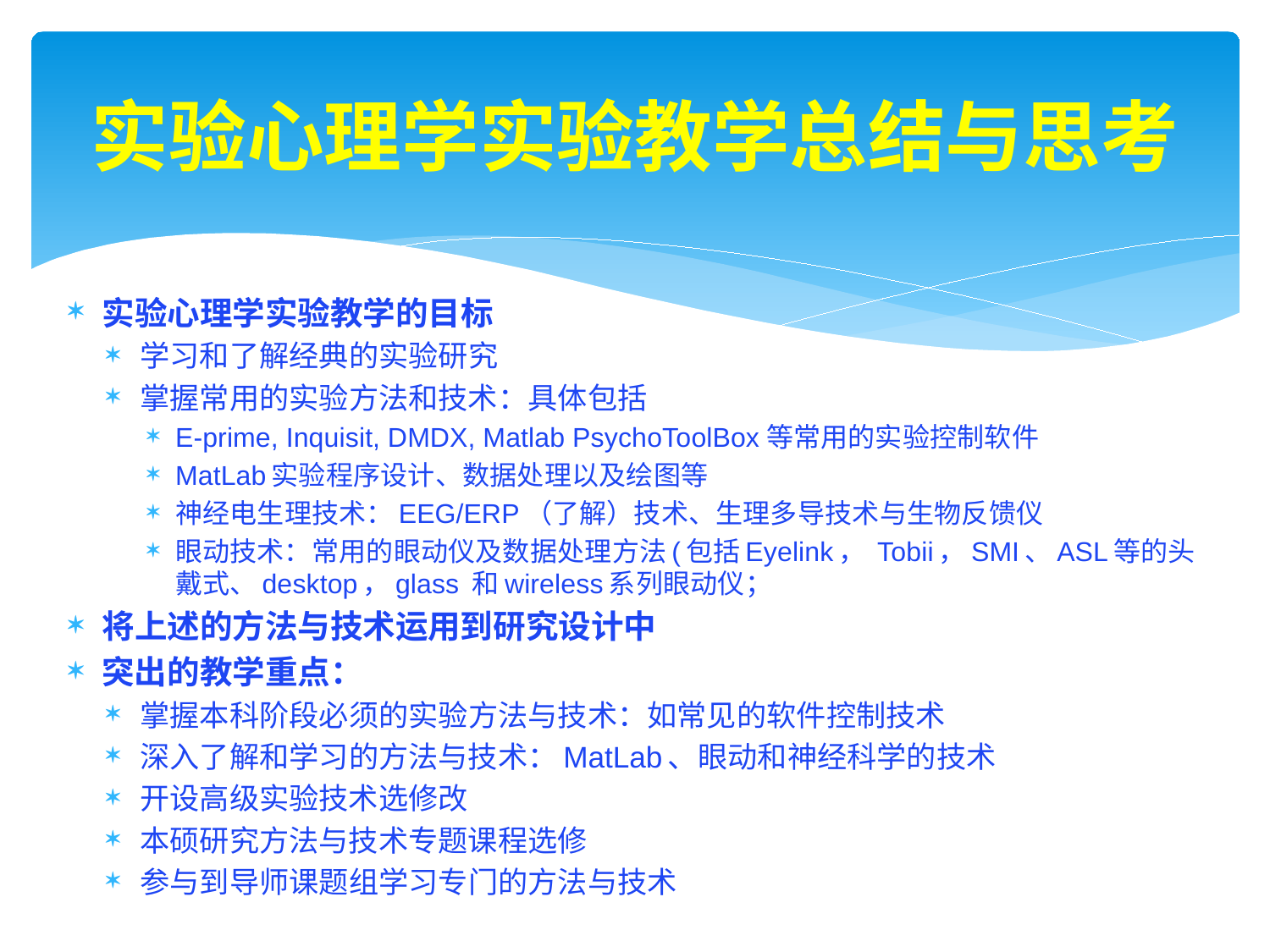

# 实验心理学实验教学总结与思考
实验心理学实验教学的目标
学习和了解经典的实验研究
掌握常用的实验方法和技术：具体包括
E-prime, Inquisit, DMDX, Matlab PsychoToolBox等常用的实验控制软件
MatLab实验程序设计、数据处理以及绘图等
神经电生理技术：EEG/ERP（了解）技术、生理多导技术与生物反馈仪
眼动技术：常用的眼动仪及数据处理方法(包括Eyelink， Tobii，SMI、ASL等的头戴式、desktop，glass 和wireless系列眼动仪；
将上述的方法与技术运用到研究设计中
突出的教学重点：
掌握本科阶段必须的实验方法与技术：如常见的软件控制技术
深入了解和学习的方法与技术：MatLab、眼动和神经科学的技术
开设高级实验技术选修改
本硕研究方法与技术专题课程选修
参与到导师课题组学习专门的方法与技术